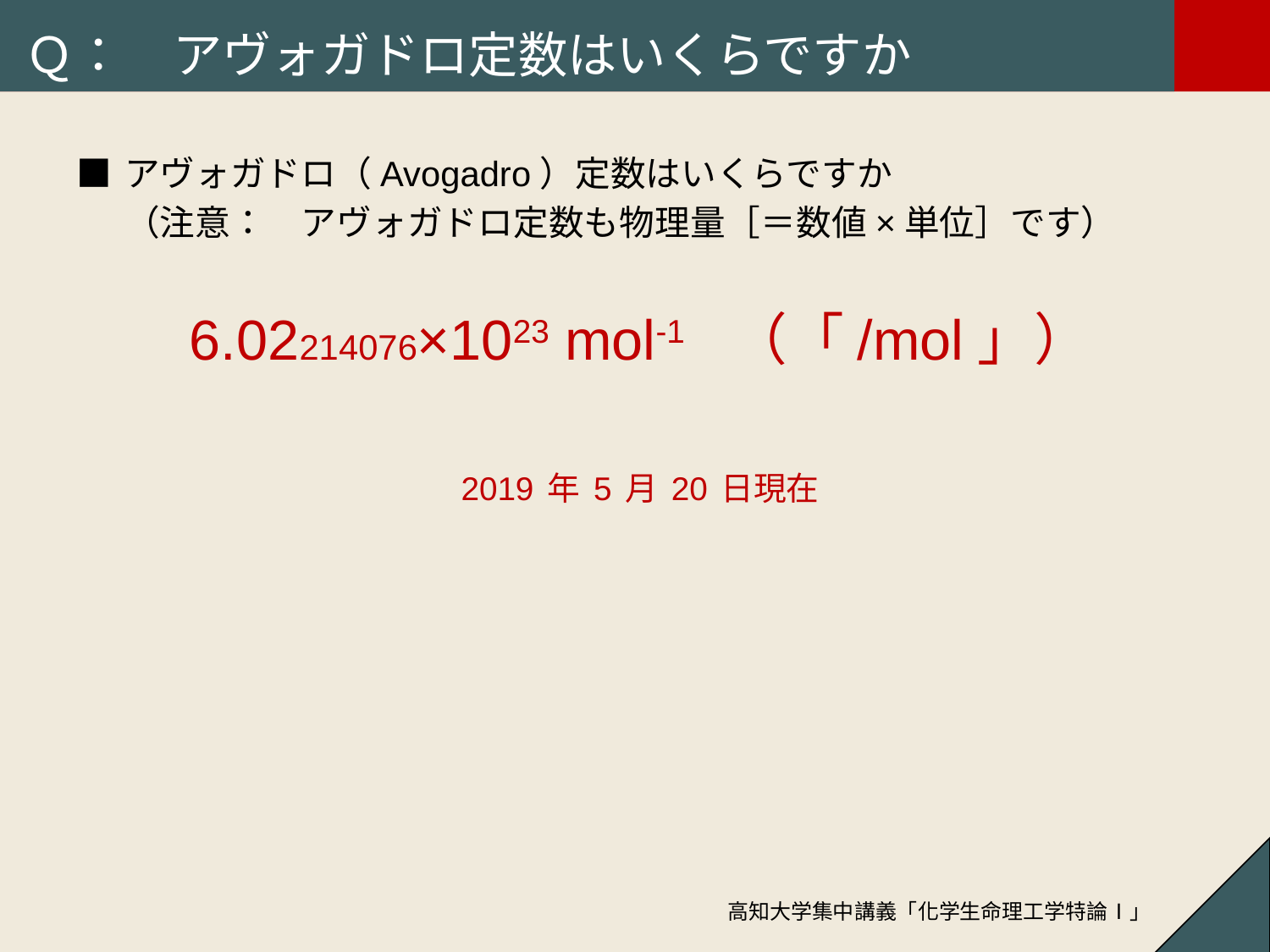

# Ｑ：　アヴォガドロ定数はいくらですか
■	アヴォガドロ（Avogadro）定数はいくらですか
	（注意：　アヴォガドロ定数も物理量［＝数値×単位］です）

6.02214076×1023 mol-1　（「/mol」）

2019年5月20日現在